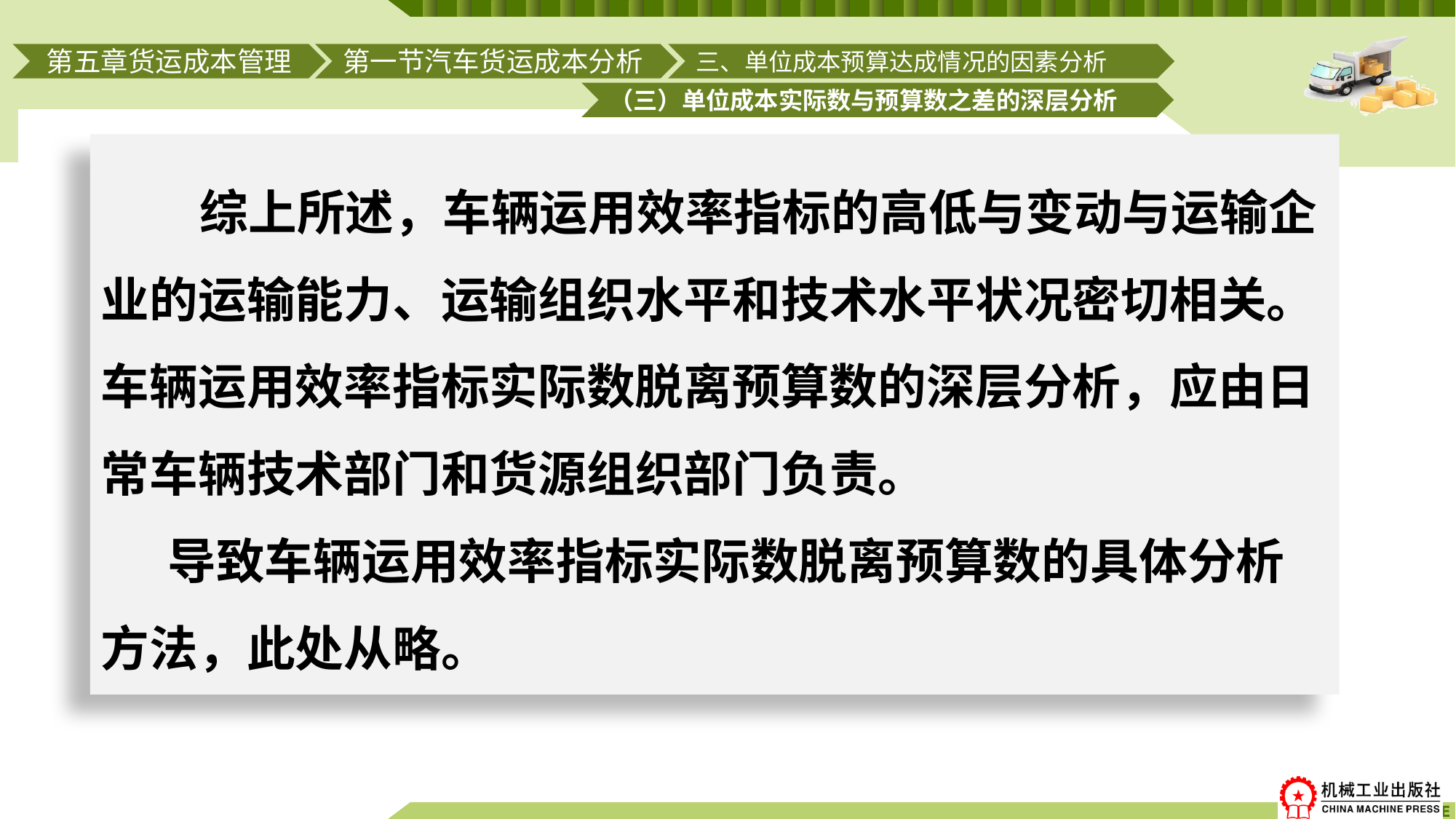

第一节汽车货运成本分析
三、单位成本预算达成情况的因素分析
第五章货运成本管理
（三）单位成本实际数与预算数之差的深层分析
# 综上所述，车辆运用效率指标的高低与变动与运输企业的运输能力、运输组织水平和技术水平状况密切相关。车辆运用效率指标实际数脱离预算数的深层分析，应由日常车辆技术部门和货源组织部门负责。 导致车辆运用效率指标实际数脱离预算数的具体分析方法，此处从略。